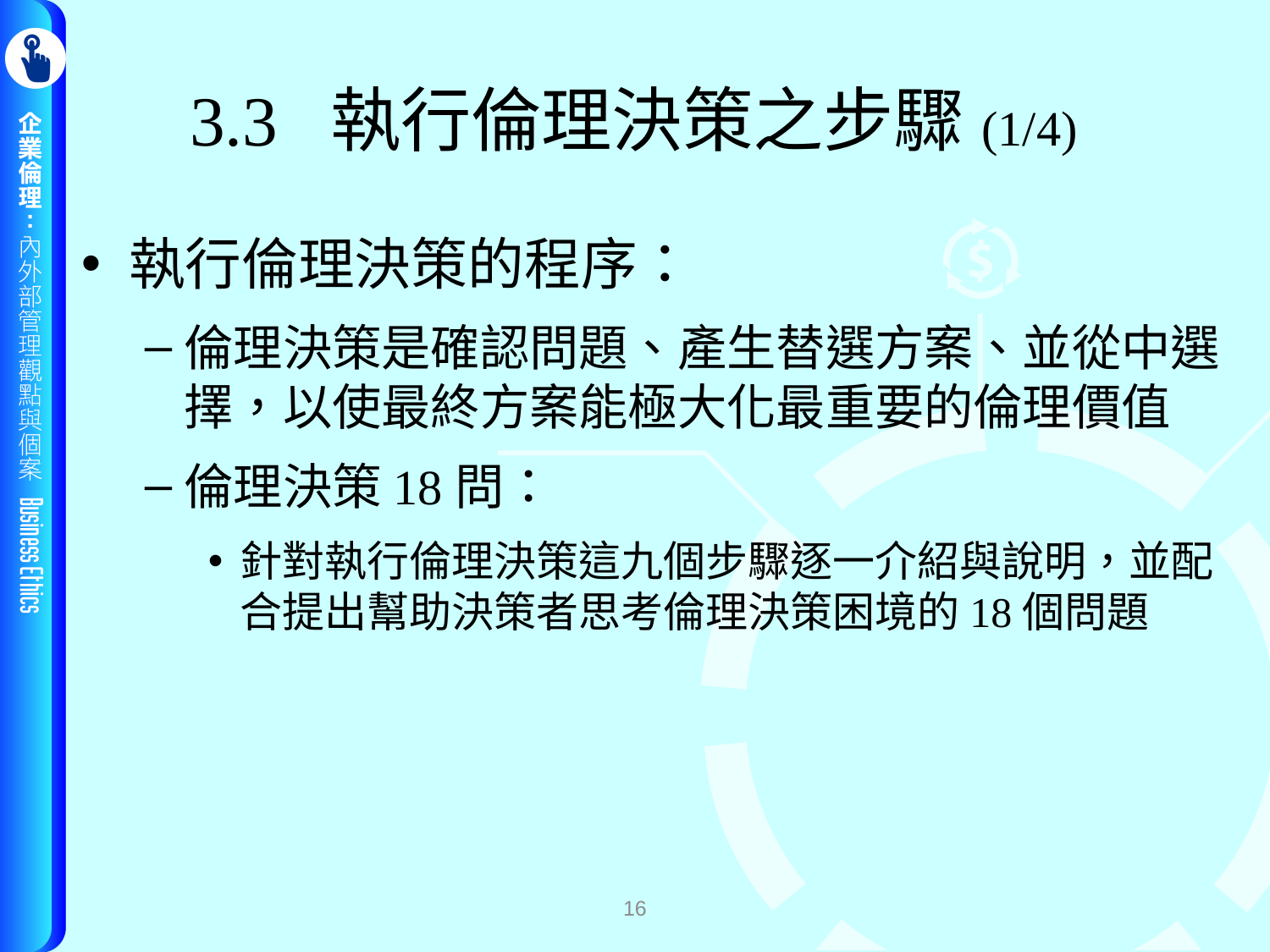

# 3.3  執行倫理決策之步驟(1/4)
執行倫理決策的程序：
倫理決策是確認問題、產生替選方案、並從中選擇，以使最終方案能極大化最重要的倫理價值
倫理決策18問：
針對執行倫理決策這九個步驟逐一介紹與說明，並配合提出幫助決策者思考倫理決策困境的18個問題
16